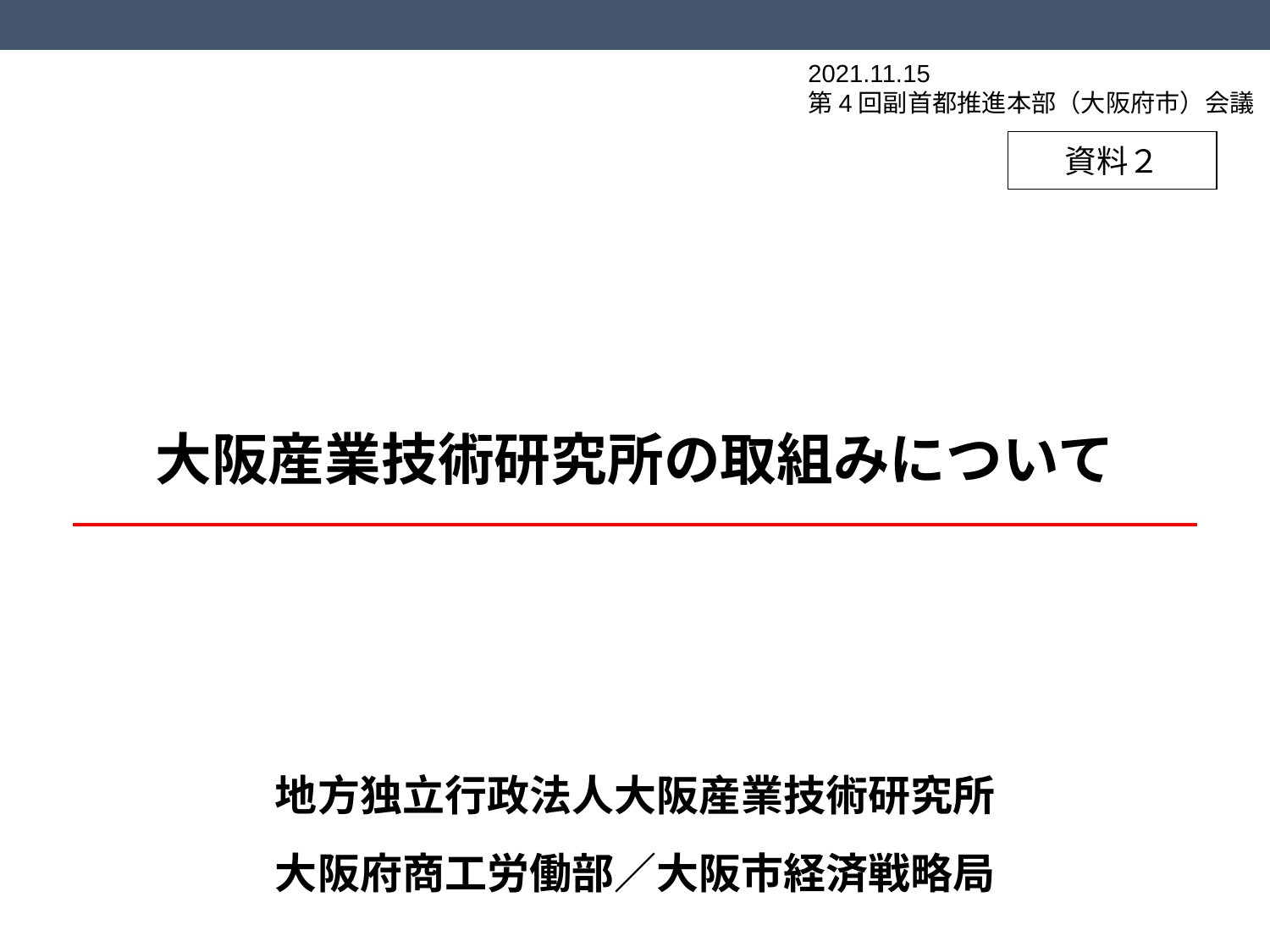

2021.11.15
第4回副首都推進本部（大阪府市）会議
資料２
大阪産業技術研究所の取組みについて
地方独立行政法人大阪産業技術研究所
大阪府商工労働部／大阪市経済戦略局